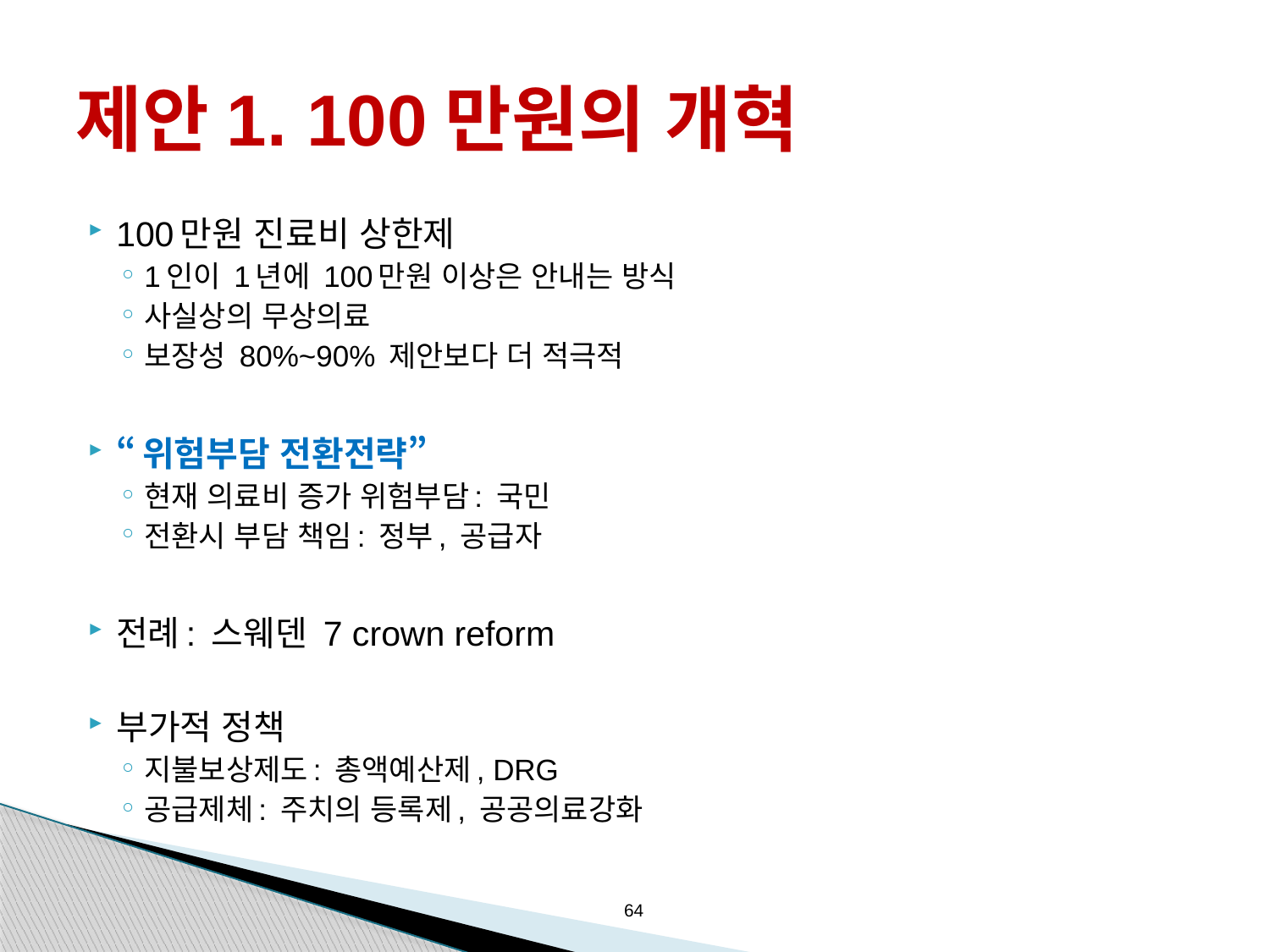

100만원 진료비 상한제
1인이 1년에 100만원 이상은 안내는 방식
사실상의 무상의료
보장성 80%~90% 제안보다 더 적극적

“위험부담 전환전략”
현재 의료비 증가 위험부담: 국민
전환시 부담 책임: 정부, 공급자

전례: 스웨덴 7 crown reform

부가적 정책
지불보상제도: 총액예산제, DRG
공급제체: 주치의 등록제, 공공의료강화

제안1. 100만원의 개혁
64